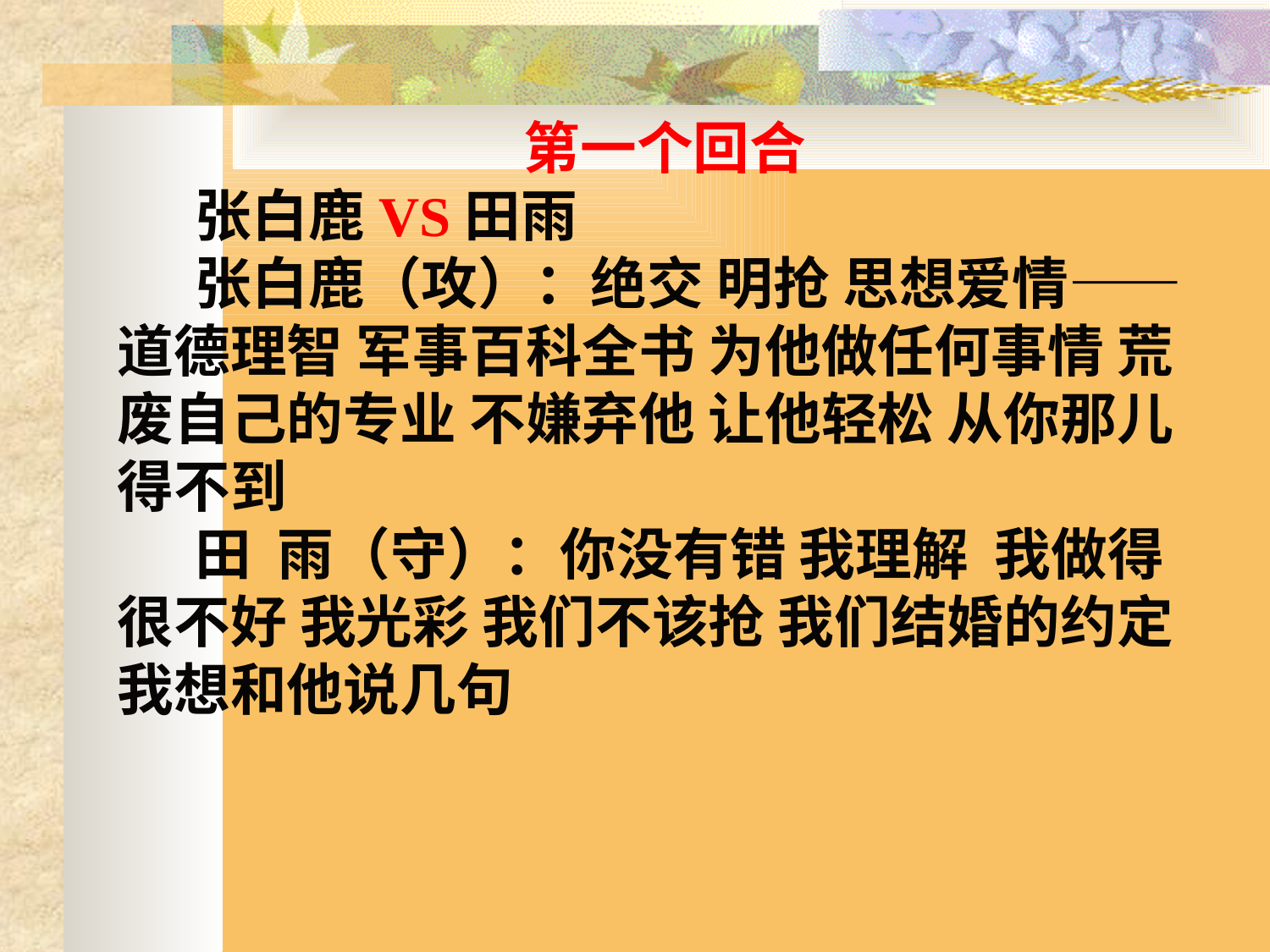

第一个回合
     张白鹿VS田雨
     张白鹿（攻）：绝交 明抢 思想爱情——道德理智 军事百科全书 为他做任何事情 荒废自己的专业 不嫌弃他 让他轻松 从你那儿得不到
     田  雨（守）：你没有错 我理解  我做得很不好 我光彩 我们不该抢 我们结婚的约定 我想和他说几句